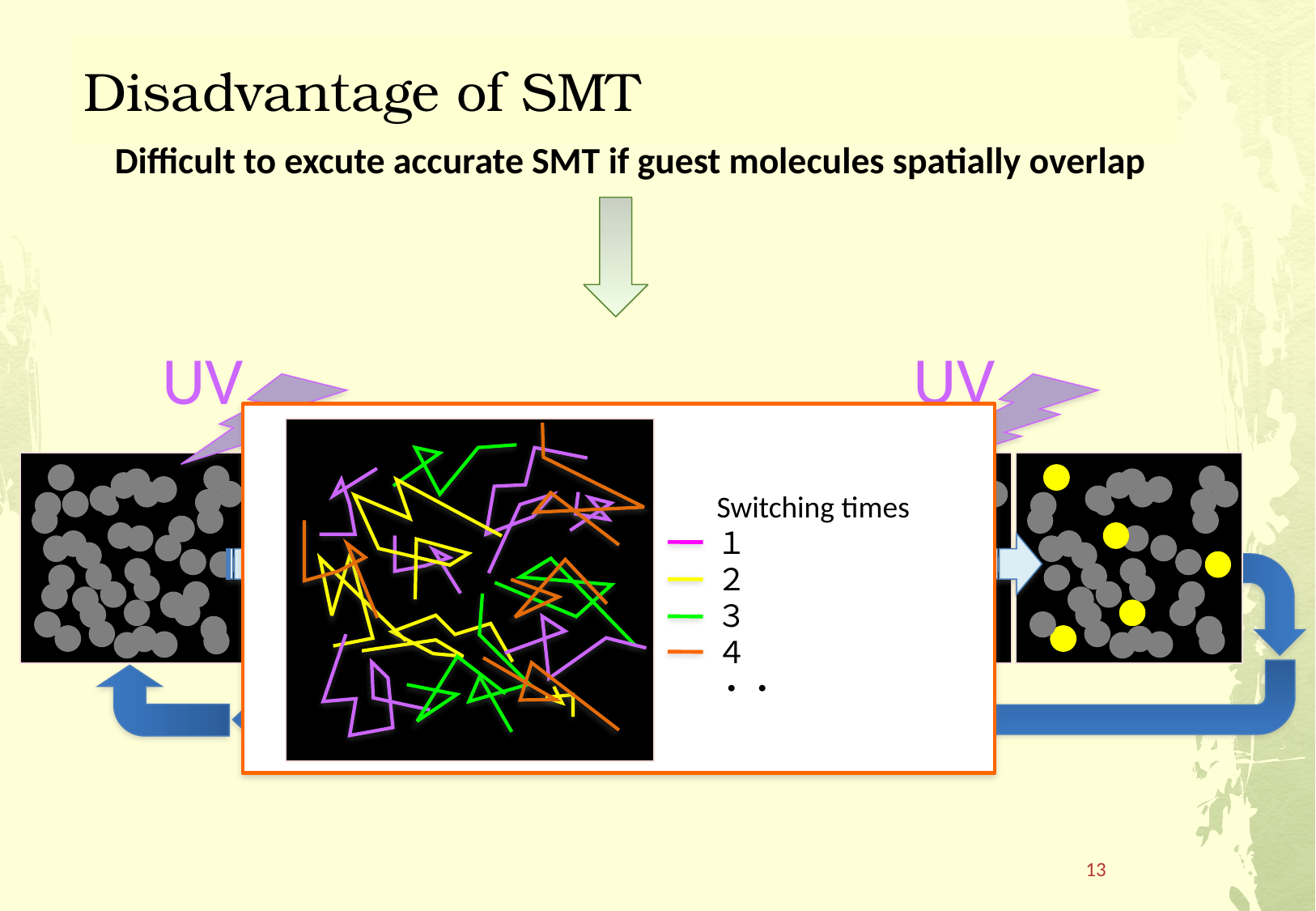

# Disadvantage of SMT
Difficult to excute accurate SMT if guest molecules spatially overlap

UV

UV

Switching times
１
２
３
４
・・
Photobleach

13